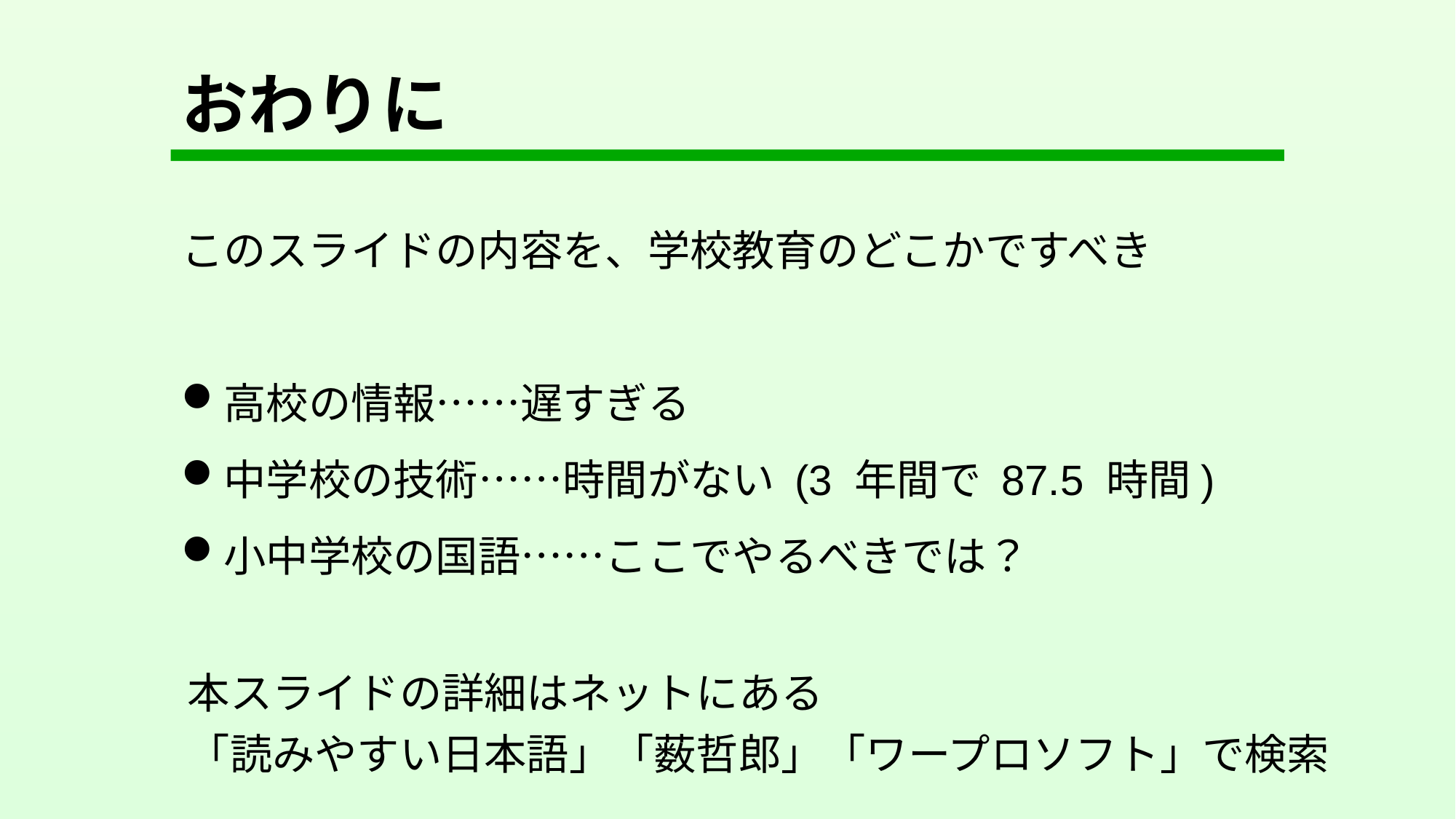

# おわりに
このスライドの内容を、学校教育のどこかですべき

高校の情報……遅すぎる
中学校の技術……時間がない (3 年間で 87.5 時間)
小中学校の国語……ここでやるべきでは？
本スライドの詳細はネットにある
「読みやすい日本語」「薮哲郎」「ワープロソフト」で検索